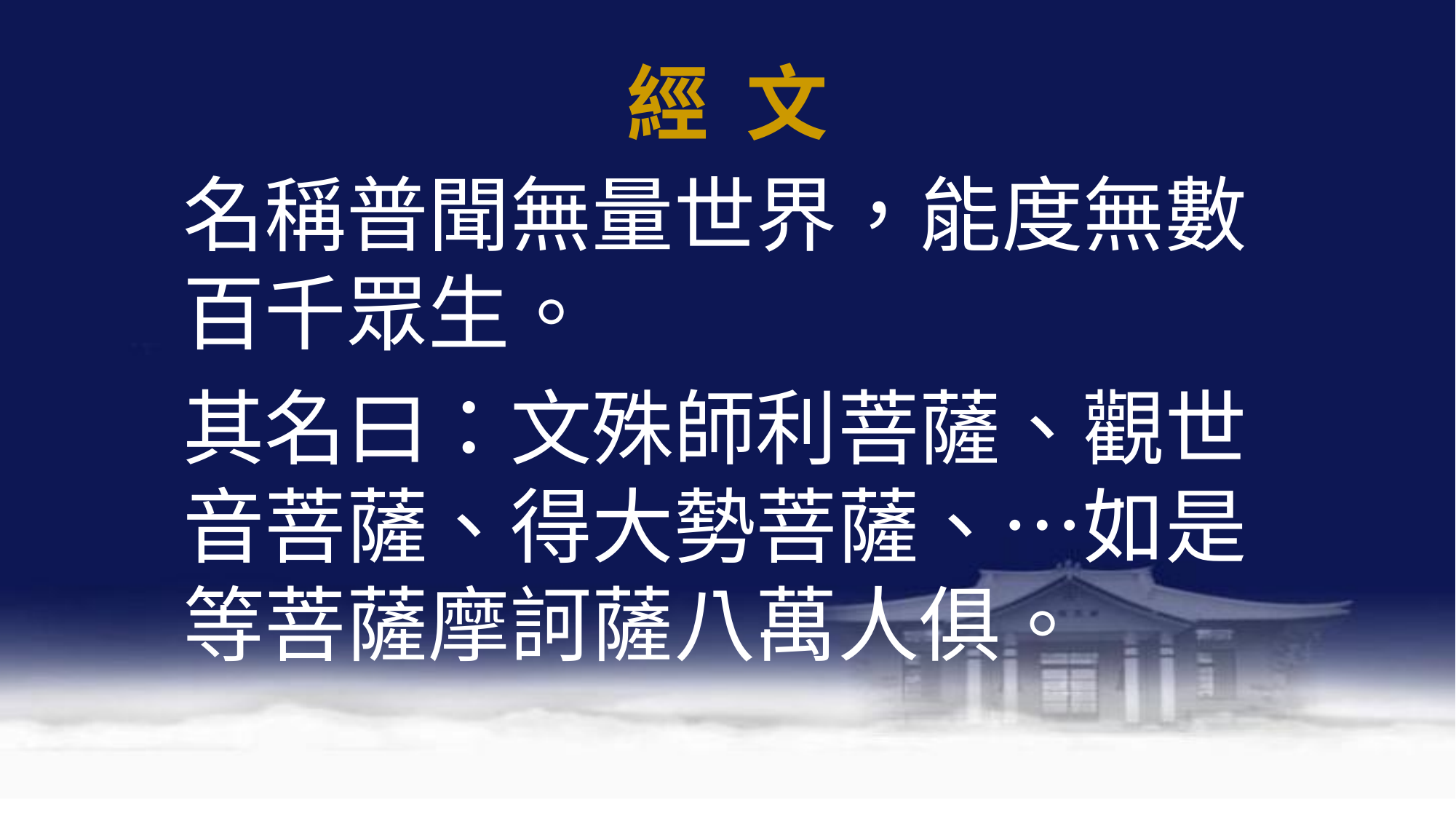

# 經  文
名稱普聞無量世界，能度無數百千眾生。
其名曰：文殊師利菩薩、觀世音菩薩、得大勢菩薩、…如是等菩薩摩訶薩八萬人俱。